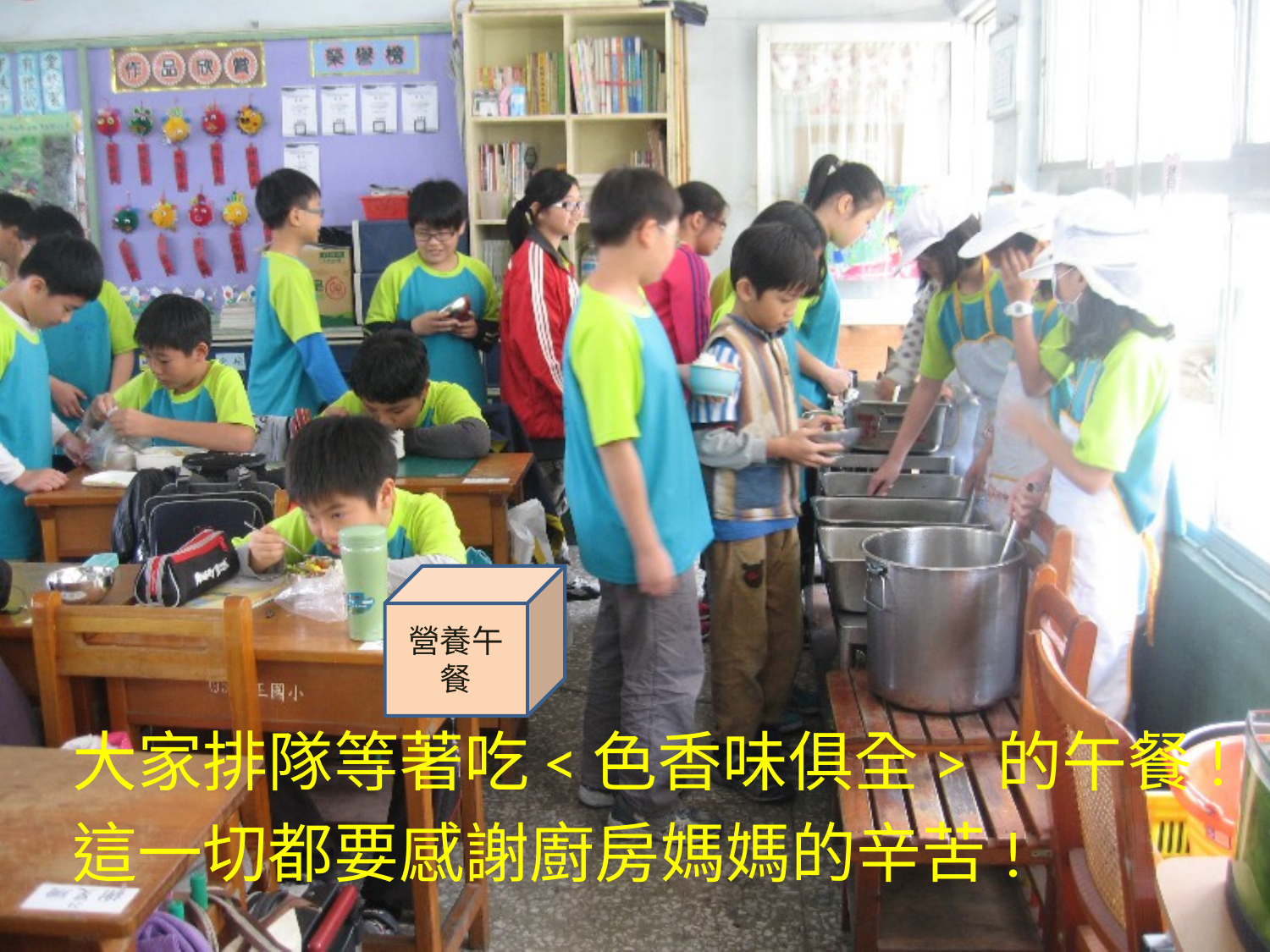

營養午餐
大家排隊等著吃<色香味俱全> 的午餐!
這一切都要感謝廚房媽媽的辛苦!